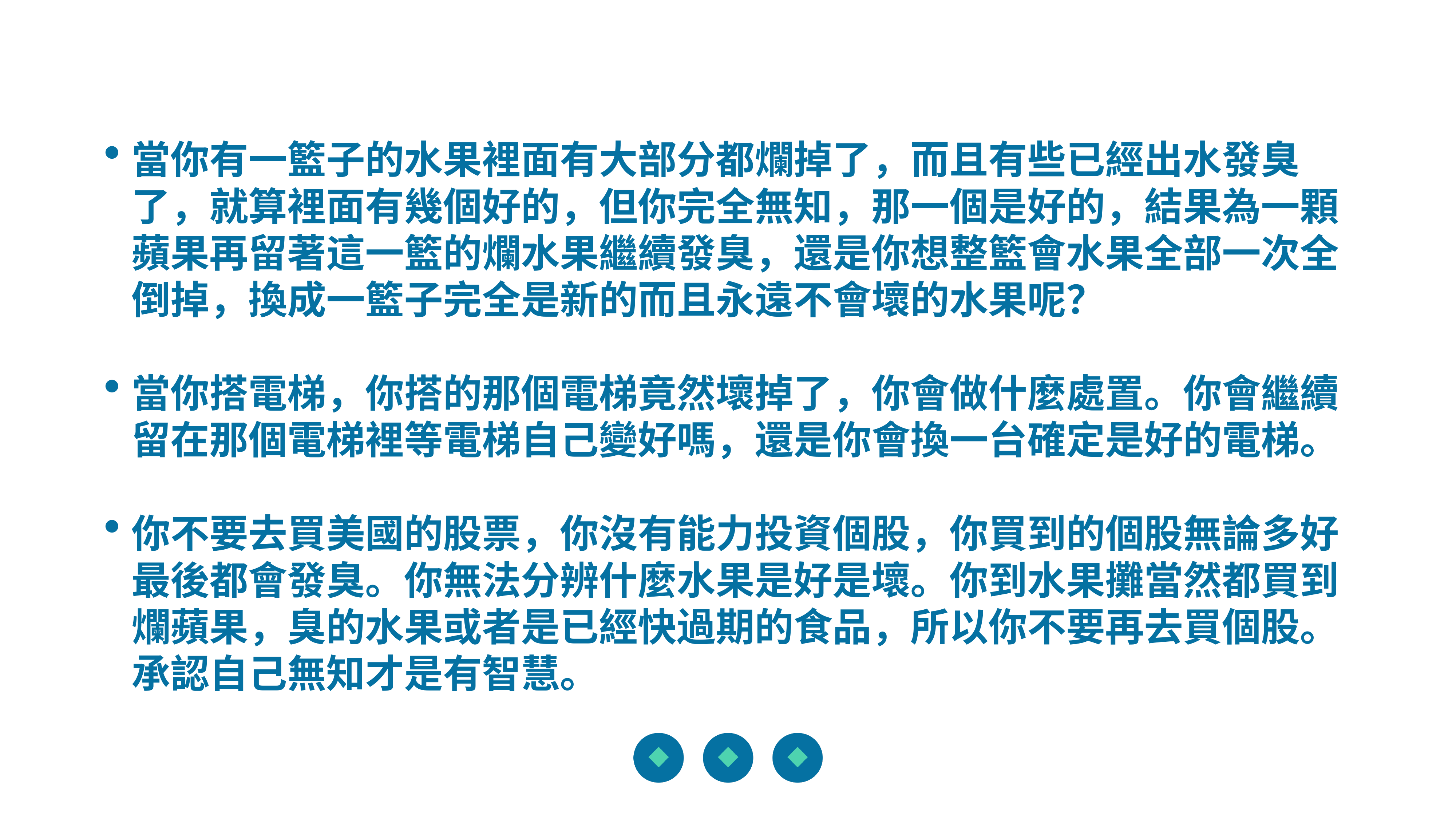

當你有一籃子的水果裡面有大部分都爛掉了，而且有些已經出水發臭了，就算裡面有幾個好的，但你完全無知，那一個是好的，結果為一顆蘋果再留著這一籃的爛水果繼續發臭，還是你想整籃會水果全部一次全倒掉，換成一籃子完全是新的而且永遠不會壞的水果呢？

當你搭電梯，你搭的那個電梯竟然壞掉了，你會做什麼處置。你會繼續留在那個電梯裡等電梯自己變好嗎，還是你會換一台確定是好的電梯。

你不要去買美國的股票，你沒有能力投資個股，你買到的個股無論多好最後都會發臭。你無法分辨什麼水果是好是壞。你到水果攤當然都買到爛蘋果，臭的水果或者是已經快過期的食品，所以你不要再去買個股。承認自己無知才是有智慧。